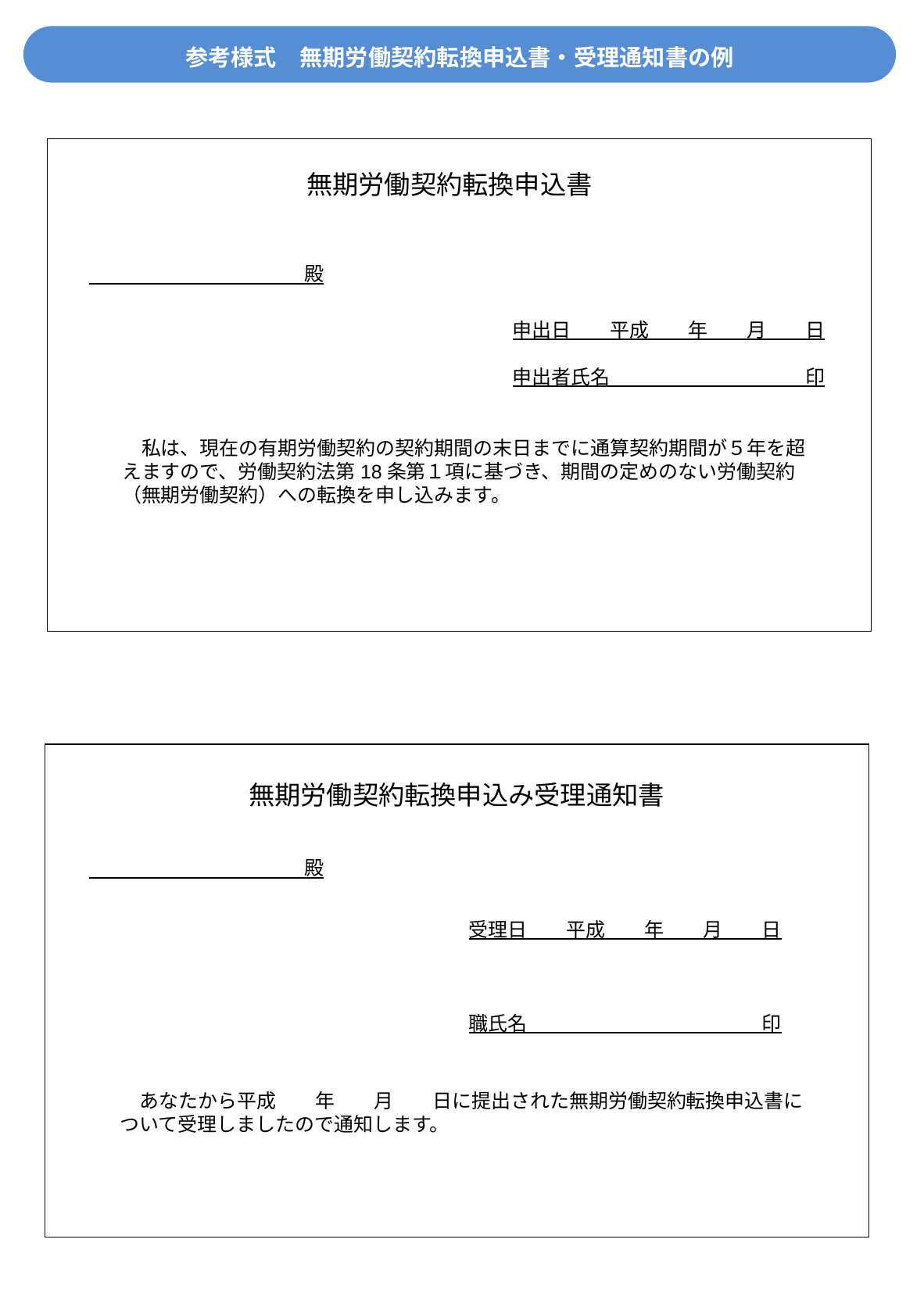

参考様式　無期労働契約転換申込書・受理通知書の例

無期労働契約転換申込書
　　　　　　　　　　　殿
申出日　　平成　　年　　月　　日

申出者氏名　　　　　　　　　　印
　私は、現在の有期労働契約の契約期間の末日までに通算契約期間が５年を超えますので、労働契約法第18条第１項に基づき、期間の定めのない労働契約（無期労働契約）への転換を申し込みます。

無期労働契約転換申込み受理通知書
　　　　　　　　　　　殿
受理日　　平成　　年　　月　　日

職氏名　　　　　　　　　　　　印
　あなたから平成　　年　　月　　日に提出された無期労働契約転換申込書について受理しましたので通知します。